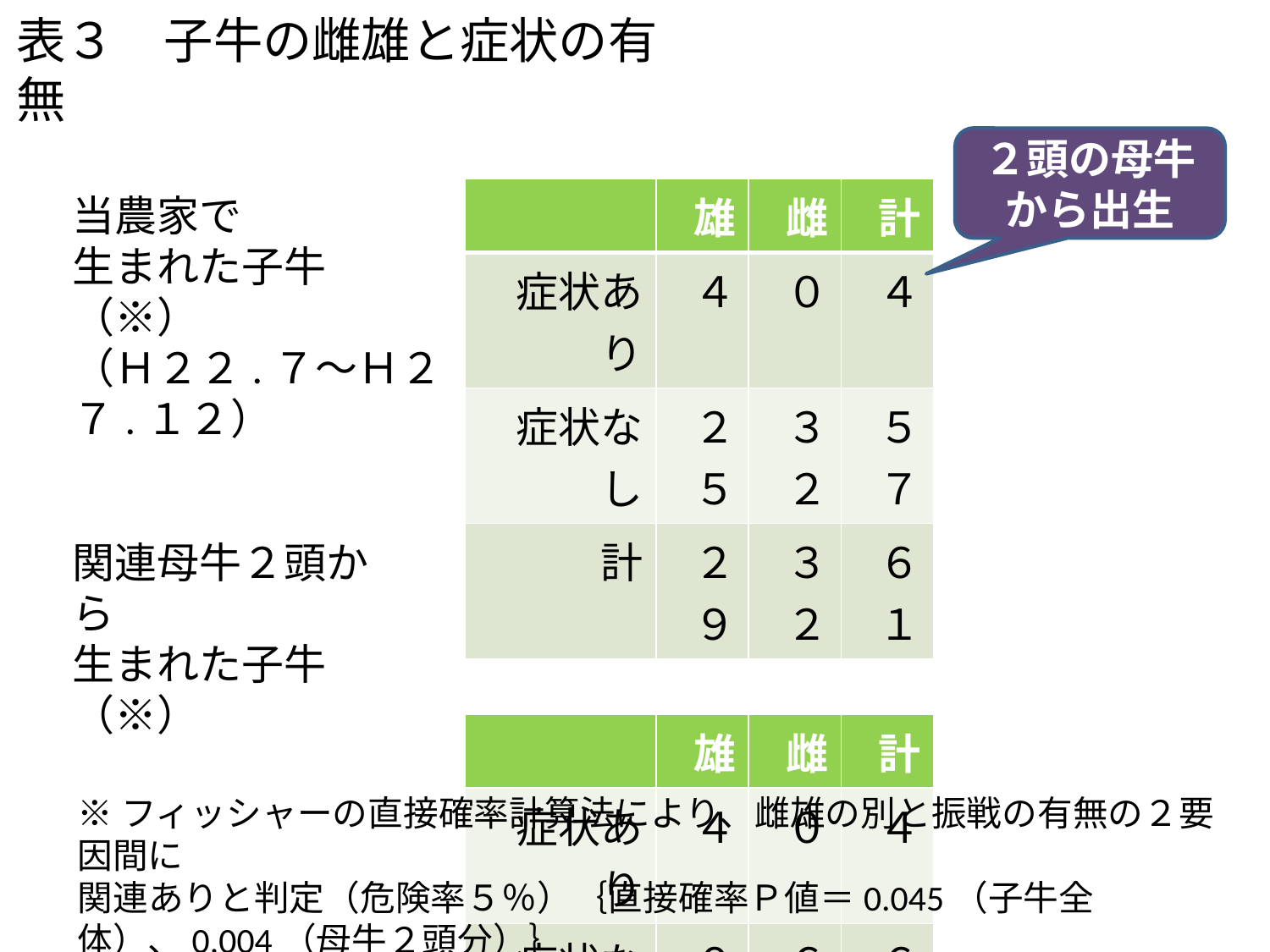

表３　子牛の雌雄と症状の有無
２頭の母牛から出生
|  | 雄 | 雌 | 計 |
| --- | --- | --- | --- |
| 症状あり | ４ | ０ | ４ |
| 症状なし | ２５ | ３２ | ５７ |
| 計 | ２９ | ３２ | ６１ |
|  |  |  |  |
|  | 雄 | 雌 | 計 |
| 症状あり | ４ | ０ | ４ |
| 症状なし | ０ | ６ | ６ |
| 計 | ４ | ６ | １０ |
当農家で
生まれた子牛（※）
（Ｈ２２.７～Ｈ２７.１２）
関連母牛２頭から
生まれた子牛（※）
※フィッシャーの直接確率計算法により、雌雄の別と振戦の有無の２要因間に
関連ありと判定（危険率５％）｛直接確率Ｐ値＝0.045（子牛全体）、0.004（母牛２頭分）｝